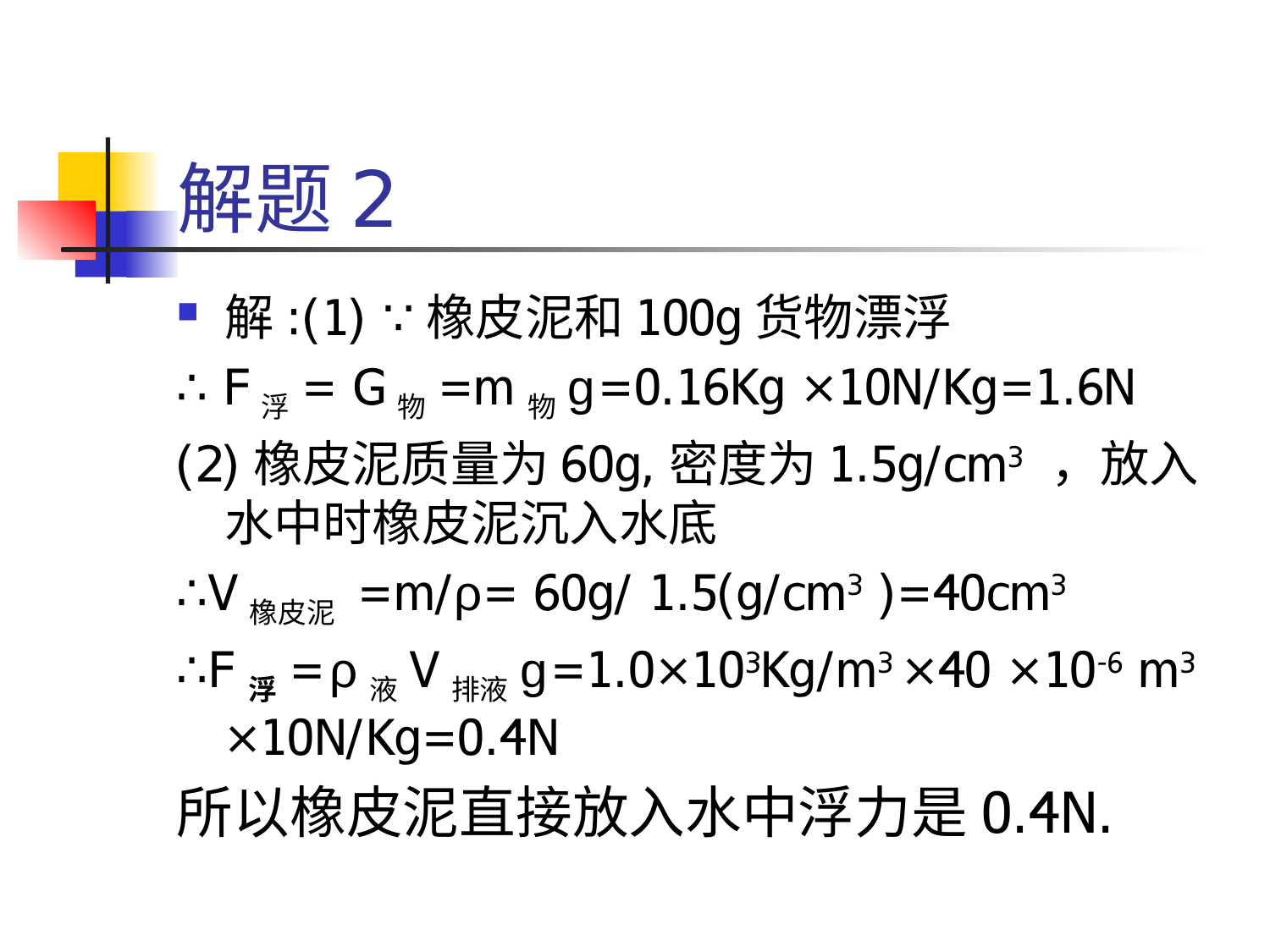

# 解题2
解:(1) ∵橡皮泥和100g货物漂浮
∴ F浮= G物=m物ɡ=0.16Kg ×10N/Kg=1.6N
(2)橡皮泥质量为60g,密度为1.5g/cm3 ，放入水中时橡皮泥沉入水底
∴V橡皮泥 =m/ρ= 60g/ 1.5(g/cm3 )=40cm3
∴F浮=ρ液V排液ɡ=1.0×103Kg/m3 ×40 ×10-6 m3 ×10N/Kg=0.4N
所以橡皮泥直接放入水中浮力是0.4N.